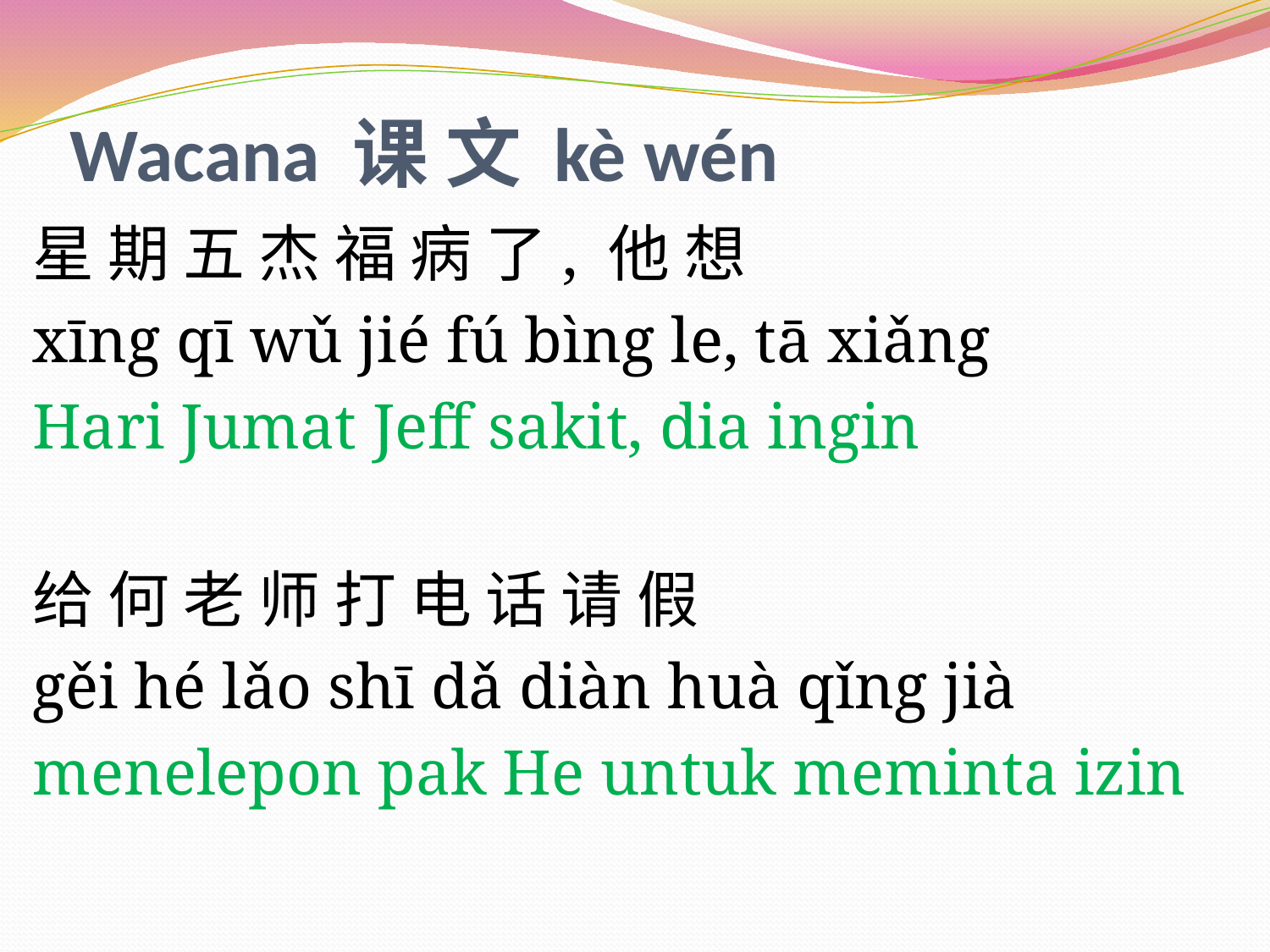

# Wacana 课 文 kè wén
星 期 五 杰 福 病 了, 他 想
xīng qī wǔ jié fú bìng le, tā xiǎng
Hari Jumat Jeff sakit, dia ingin

给 何 老 师 打 电 话 请 假
gěi hé lǎo shī dǎ diàn huà qǐng jià
menelepon pak He untuk meminta izin